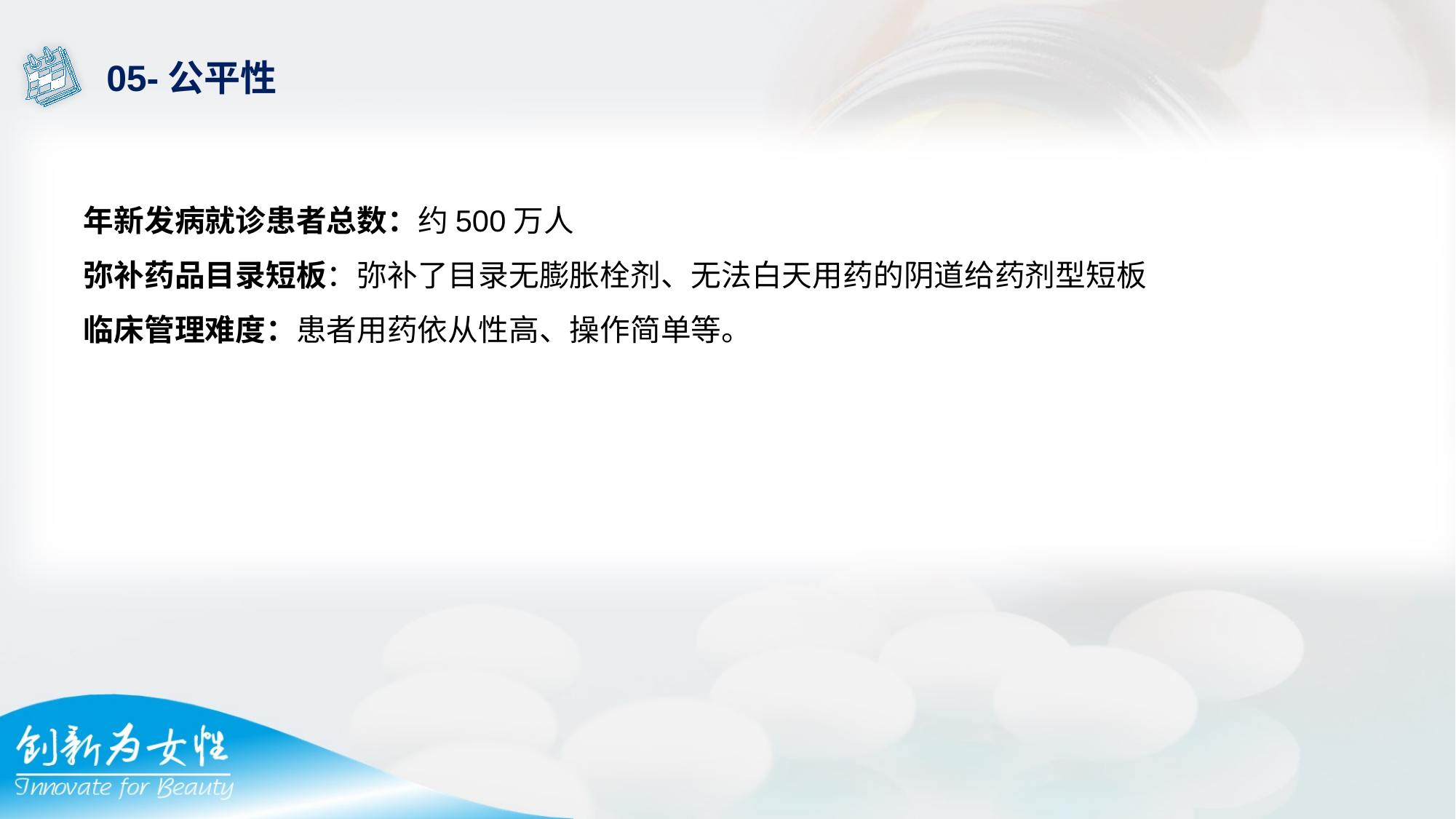

05-公平性
年新发病就诊患者总数：约500万人
弥补药品目录短板：弥补了目录无膨胀栓剂、无法白天用药的阴道给药剂型短板
临床管理难度：患者用药依从性高、操作简单等。